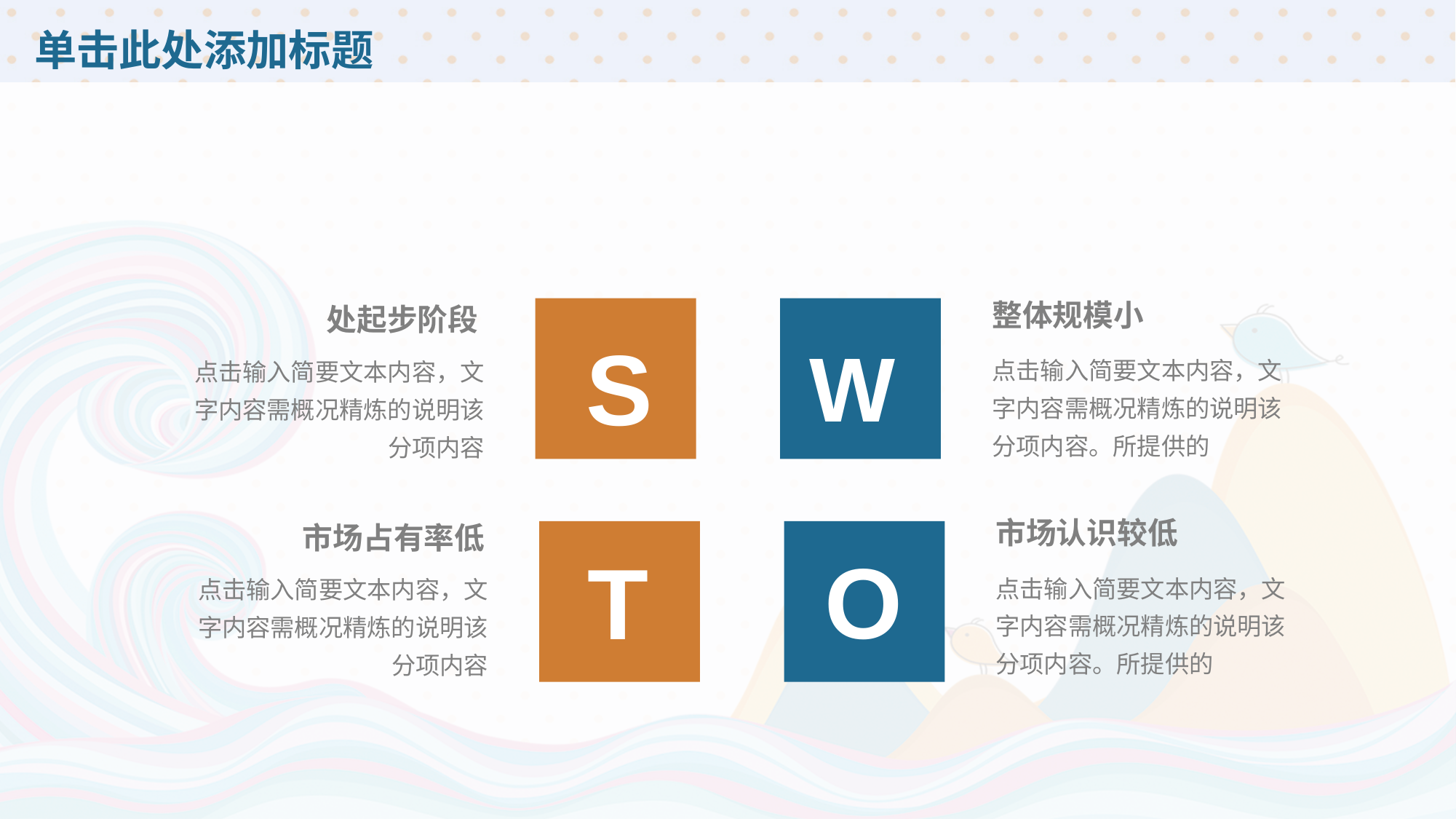

# 单击此处添加标题
整体规模小
处起步阶段

S
W
点击输入简要文本内容，文字内容需概况精炼的说明该分项内容。所提供的

点击输入简要文本内容，文字内容需概况精炼的说明该分项内容

市场认识较低
市场占有率低

O
T
点击输入简要文本内容，文字内容需概况精炼的说明该分项内容。所提供的

点击输入简要文本内容，文字内容需概况精炼的说明该分项内容